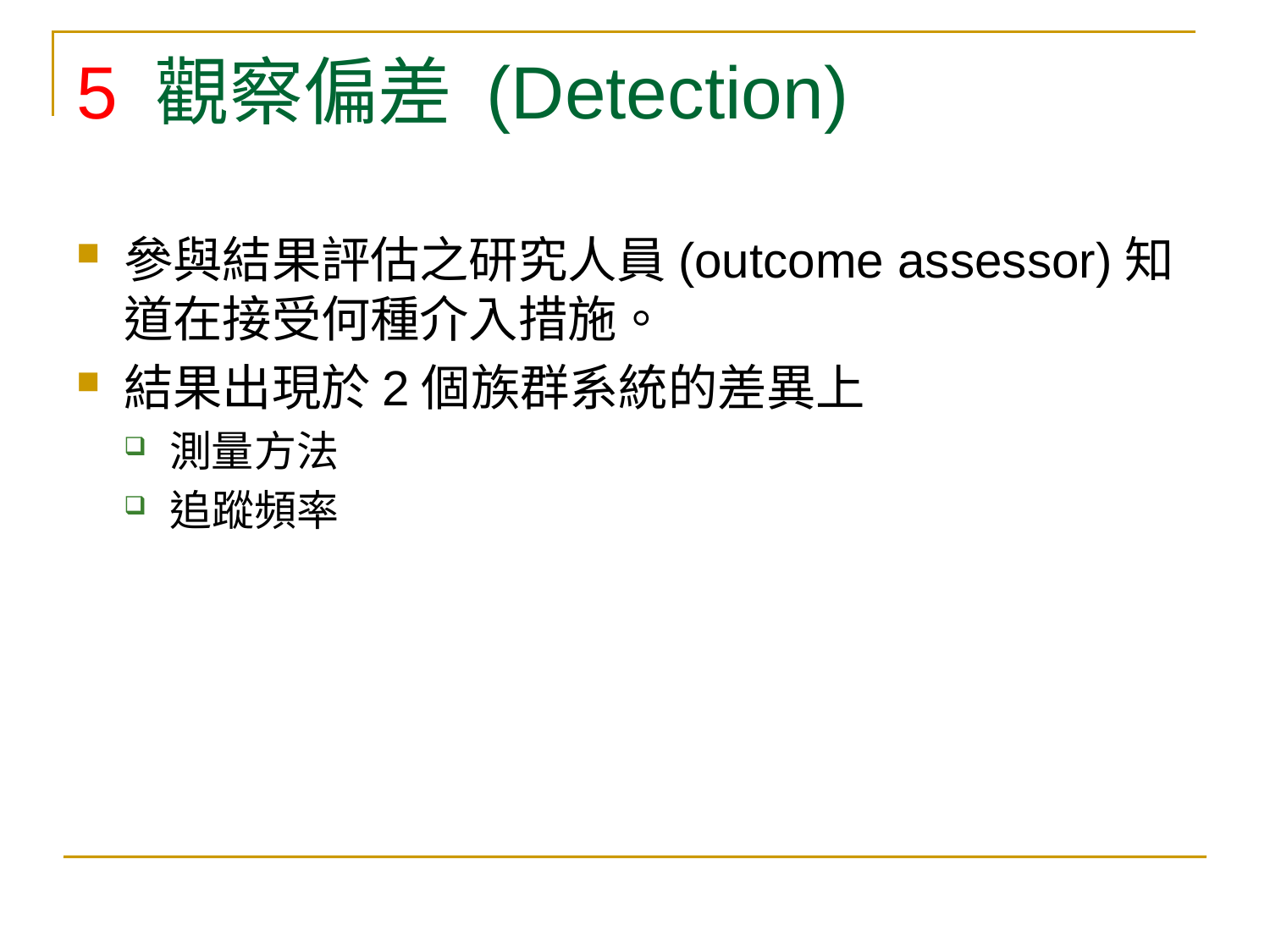

# 5 觀察偏差 (Detection)
參與結果評估之研究人員(outcome assessor)知道在接受何種介入措施。
結果出現於2個族群系統的差異上
測量方法
追蹤頻率